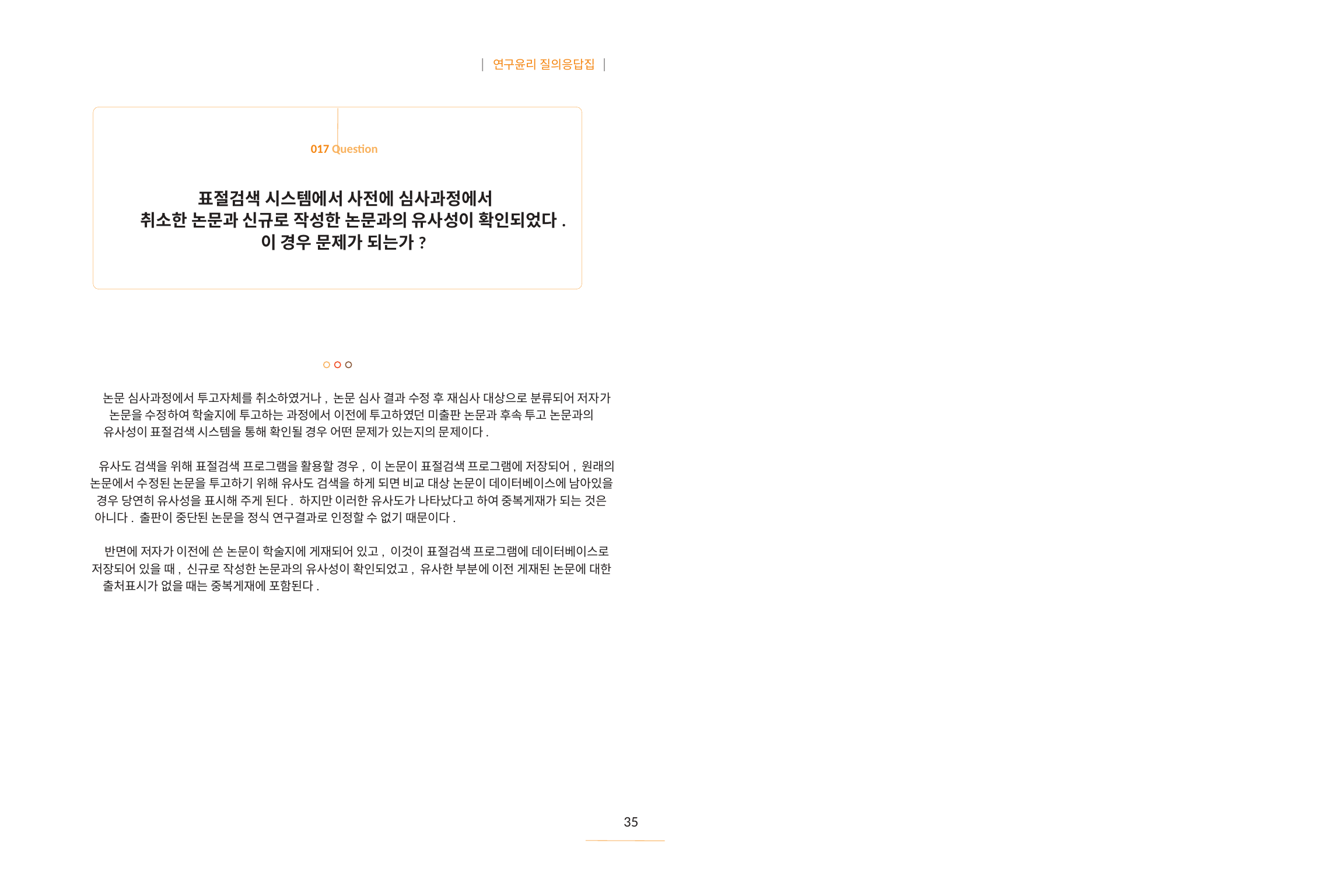

| 연구윤리 질의응답집 |

017 Question

표절검색 시스템에서 사전에 심사과정에서
취소한 논문과 신규로 작성한 논문과의 유사성이 확인되었다.
이 경우 문제가 되는가?

논문 심사과정에서 투고자체를 취소하였거나, 논문 심사 결과 수정 후 재심사 대상으로 분류되어 저자가
논문을 수정하여 학술지에 투고하는 과정에서 이전에 투고하였던 미출판 논문과 후속 투고 논문과의
유사성이 표절검색 시스템을 통해 확인될 경우 어떤 문제가 있는지의 문제이다.
유사도 검색을 위해 표절검색 프로그램을 활용할 경우, 이 논문이 표절검색 프로그램에 저장되어, 원래의
논문에서 수정된 논문을 투고하기 위해 유사도 검색을 하게 되면 비교 대상 논문이 데이터베이스에 남아있을
경우 당연히 유사성을 표시해 주게 된다. 하지만 이러한 유사도가 나타났다고 하여 중복게재가 되는 것은
아니다. 출판이 중단된 논문을 정식 연구결과로 인정할 수 없기 때문이다.
반면에 저자가 이전에 쓴 논문이 학술지에 게재되어 있고, 이것이 표절검색 프로그램에 데이터베이스로
저장되어 있을 때, 신규로 작성한 논문과의 유사성이 확인되었고, 유사한 부분에 이전 게재된 논문에 대한
출처표시가 없을 때는 중복게재에 포함된다.
35